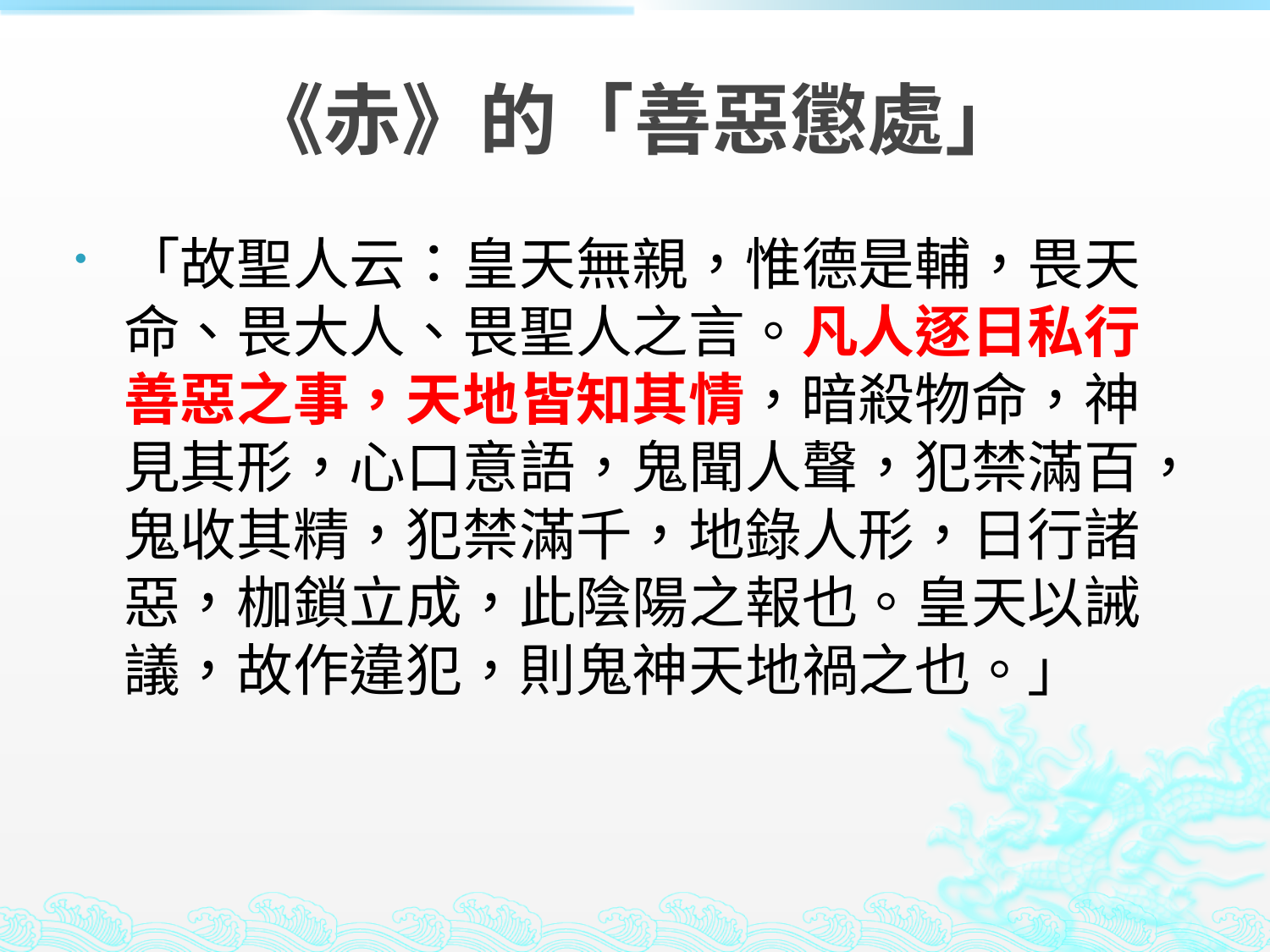

# 《赤》的「善惡懲處」
「故聖人云：皇天無親，惟德是輔，畏天命、畏大人、畏聖人之言。凡人逐日私行善惡之事，天地皆知其情，暗殺物命，神見其形，心口意語，鬼聞人聲，犯禁滿百，鬼收其精，犯禁滿千，地錄人形，日行諸惡，枷鎖立成，此陰陽之報也。皇天以誡議，故作違犯，則鬼神天地禍之也。」